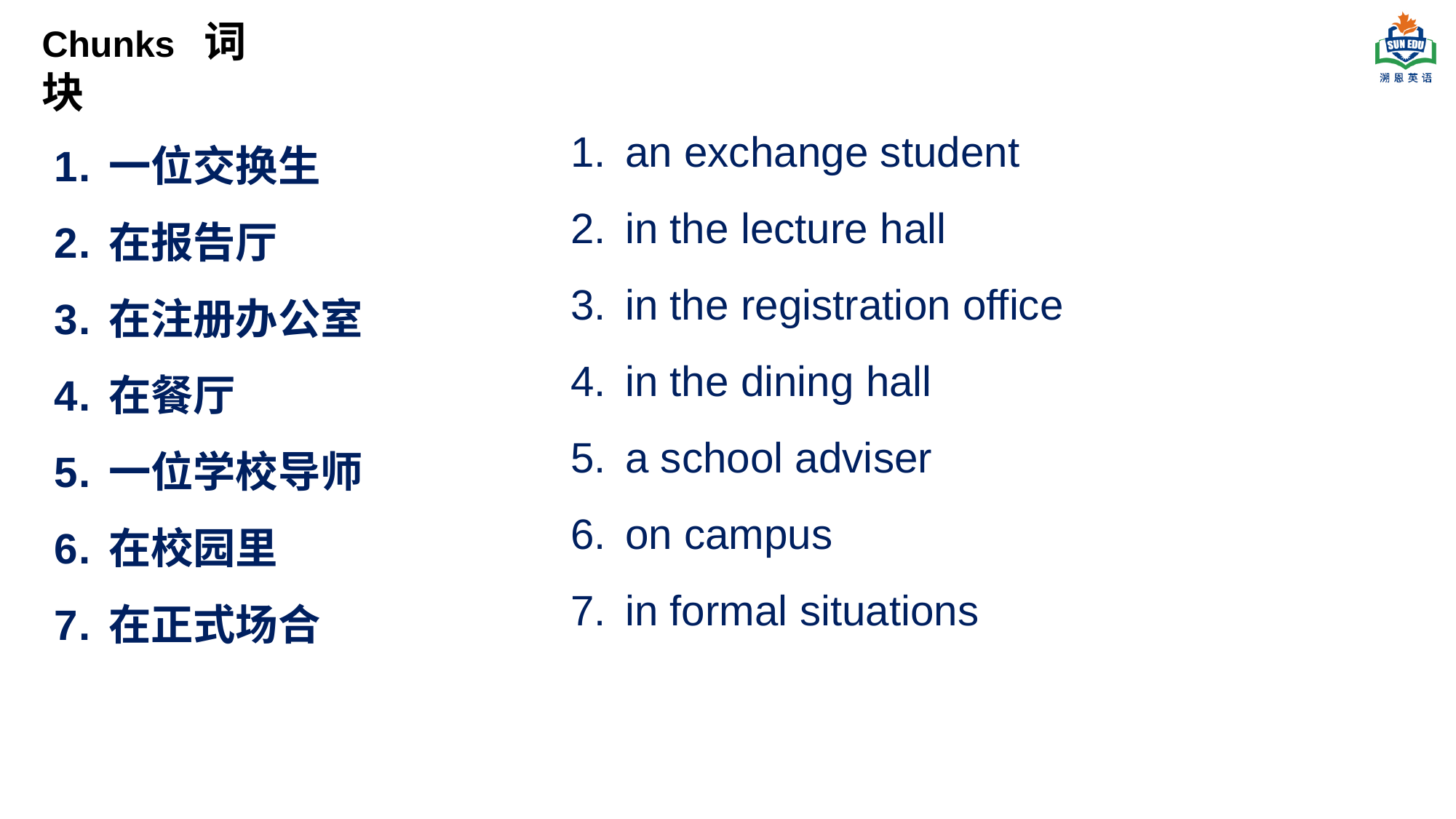

Chunks  词块
an exchange student
in the lecture hall
in the registration office
in the dining hall
a school adviser
on campus
in formal situations
一位交换生
在报告厅
在注册办公室
在餐厅
一位学校导师
在校园里
在正式场合